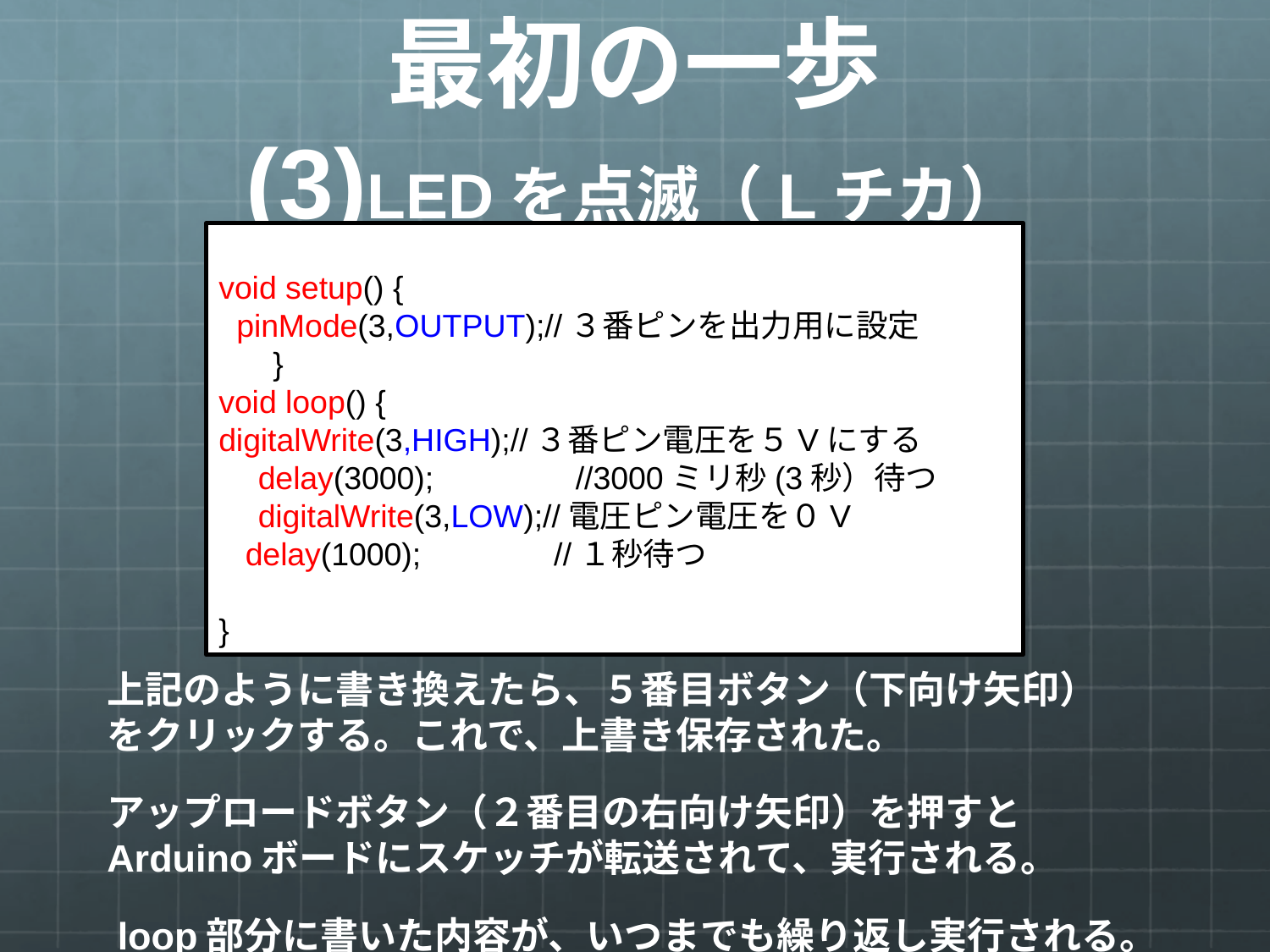

# 最初の一歩 (3)LEDを点滅（Lチカ）

void setup() {
  pinMode(3,OUTPUT);//３番ピンを出力用に設定
 　}
void loop() {
digitalWrite(3,HIGH);//３番ピン電圧を５Vにする
　delay(3000);                //3000ミリ秒(3秒）待つ
　digitalWrite(3,LOW);//電圧ピン電圧を０V
   delay(1000);               //１秒待つ

}
上記のように書き換えたら、５番目ボタン（下向け矢印）をクリックする。これで、上書き保存された。
アップロードボタン（２番目の右向け矢印）を押すとArduinoボードにスケッチが転送されて、実行される。
 loop部分に書いた内容が、いつまでも繰り返し実行される。